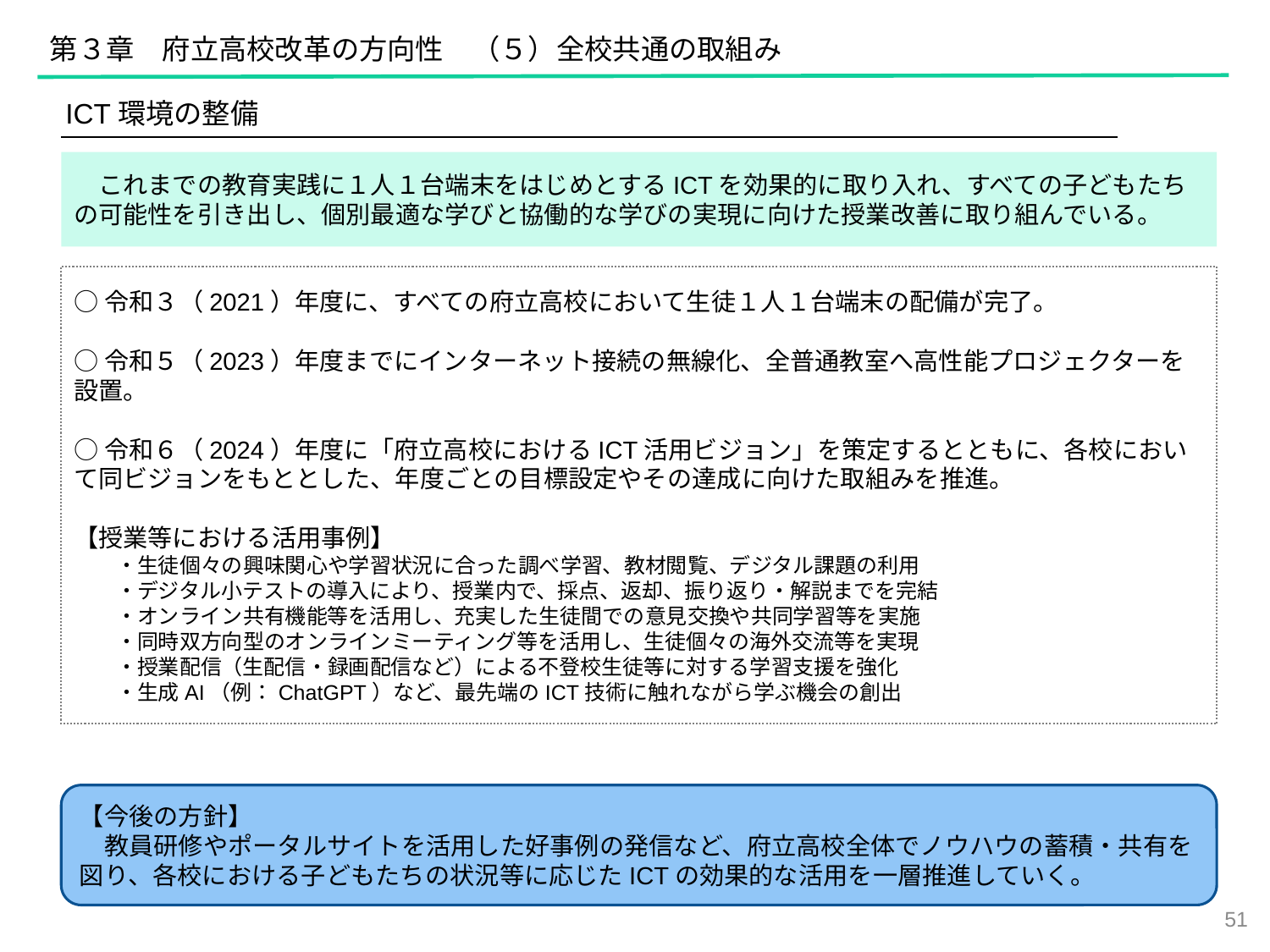

第３章　府立高校改革の方向性　（５）全校共通の取組み
ICT環境の整備
　これまでの教育実践に１人１台端末をはじめとするICTを効果的に取り入れ、すべての子どもたちの可能性を引き出し、個別最適な学びと協働的な学びの実現に向けた授業改善に取り組んでいる。
○令和３（2021）年度に、すべての府立高校において生徒１人１台端末の配備が完了。

○令和５（2023）年度までにインターネット接続の無線化、全普通教室へ高性能プロジェクターを設置。

○令和６（2024）年度に「府立高校におけるICT活用ビジョン」を策定するとともに、各校において同ビジョンをもととした、年度ごとの目標設定やその達成に向けた取組みを推進。

【授業等における活用事例】
　　・生徒個々の興味関心や学習状況に合った調べ学習、教材閲覧、デジタル課題の利用
　　・デジタル小テストの導入により、授業内で、採点、返却、振り返り・解説までを完結
　　・オンライン共有機能等を活用し、充実した生徒間での意見交換や共同学習等を実施
　　・同時双方向型のオンラインミーティング等を活用し、生徒個々の海外交流等を実現
　　・授業配信（生配信・録画配信など）による不登校生徒等に対する学習支援を強化
　　・生成AI（例：ChatGPT）など、最先端のICT技術に触れながら学ぶ機会の創出
【今後の方針】
　教員研修やポータルサイトを活用した好事例の発信など、府立高校全体でノウハウの蓄積・共有を図り、各校における子どもたちの状況等に応じたICTの効果的な活用を一層推進していく。
51